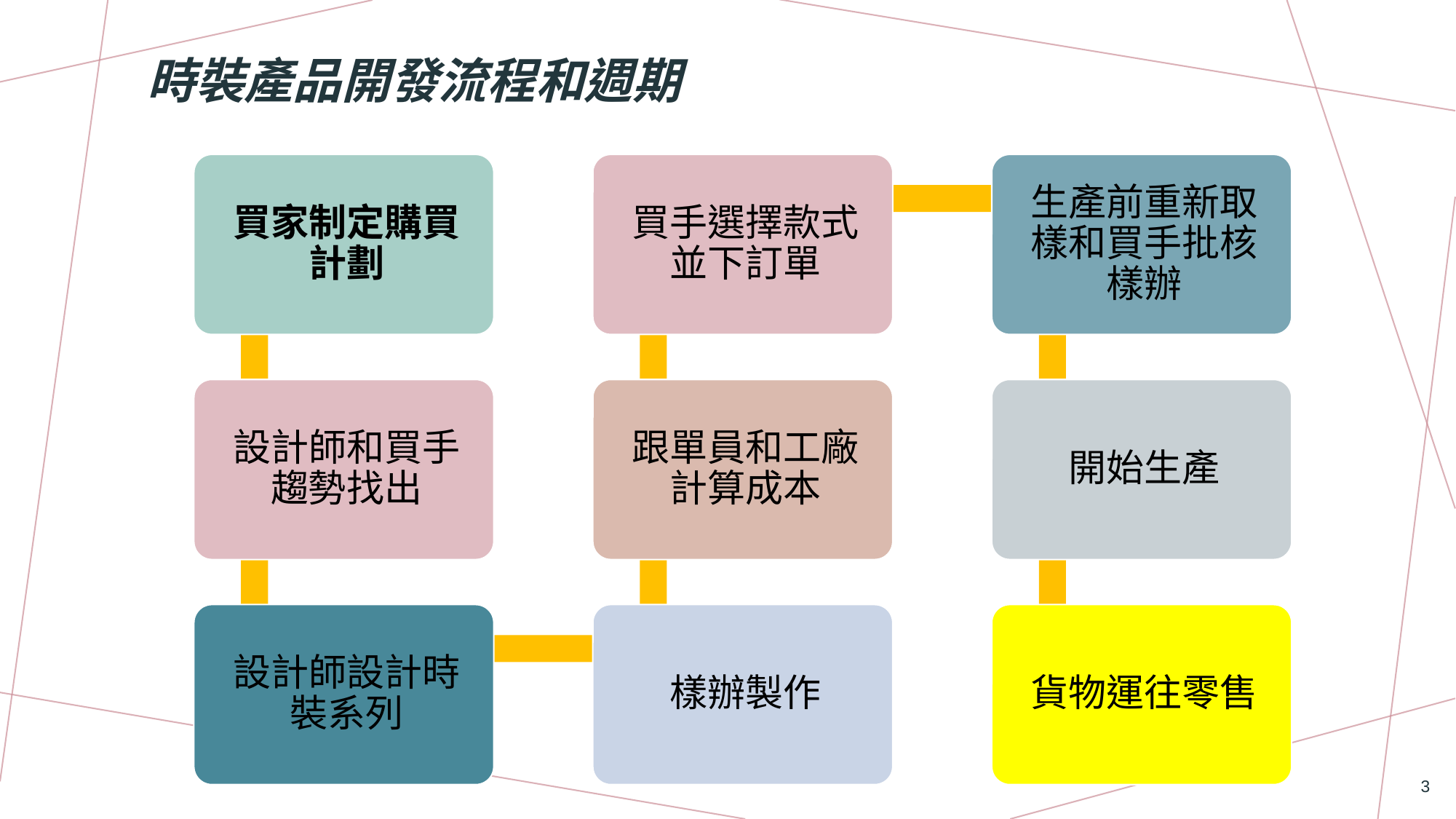

# 時裝產品開發流程和週期
買家制定購買計劃
設計師和買手趨勢找出
設計師設計時裝系列
樣辦製作
跟單員和工廠計算成本
買手選擇款式並下訂單
生產前重新取樣和買手批核樣辦
開始生產
貨物運往零售
3